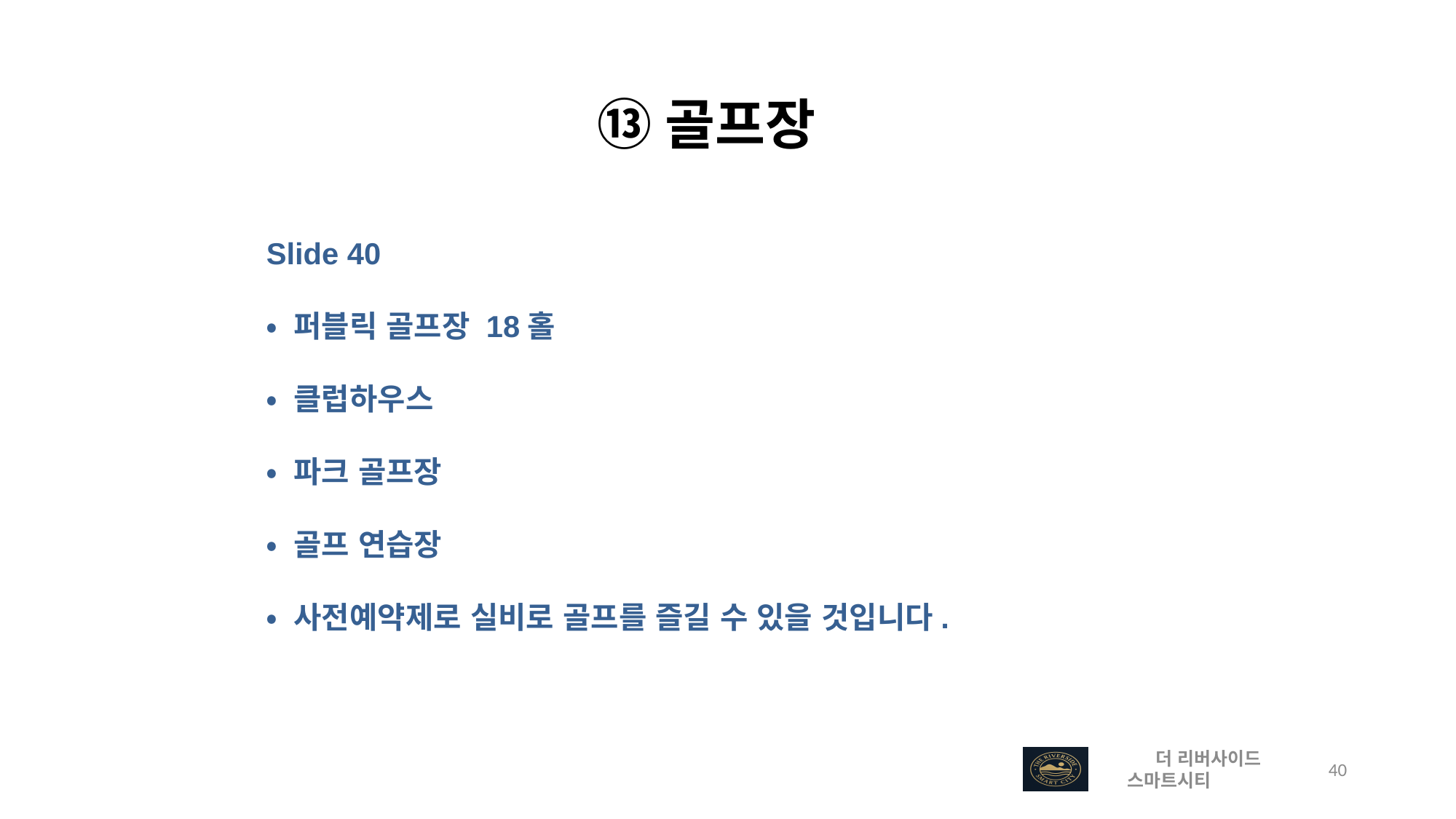

⑬골프장
Slide 40
• 퍼블릭 골프장 18홀
• 클럽하우스
• 파크 골프장
• 골프 연습장
• 사전예약제로 실비로 골프를 즐길 수 있을 것입니다.
             더 리버사이드 스마트시티
  40